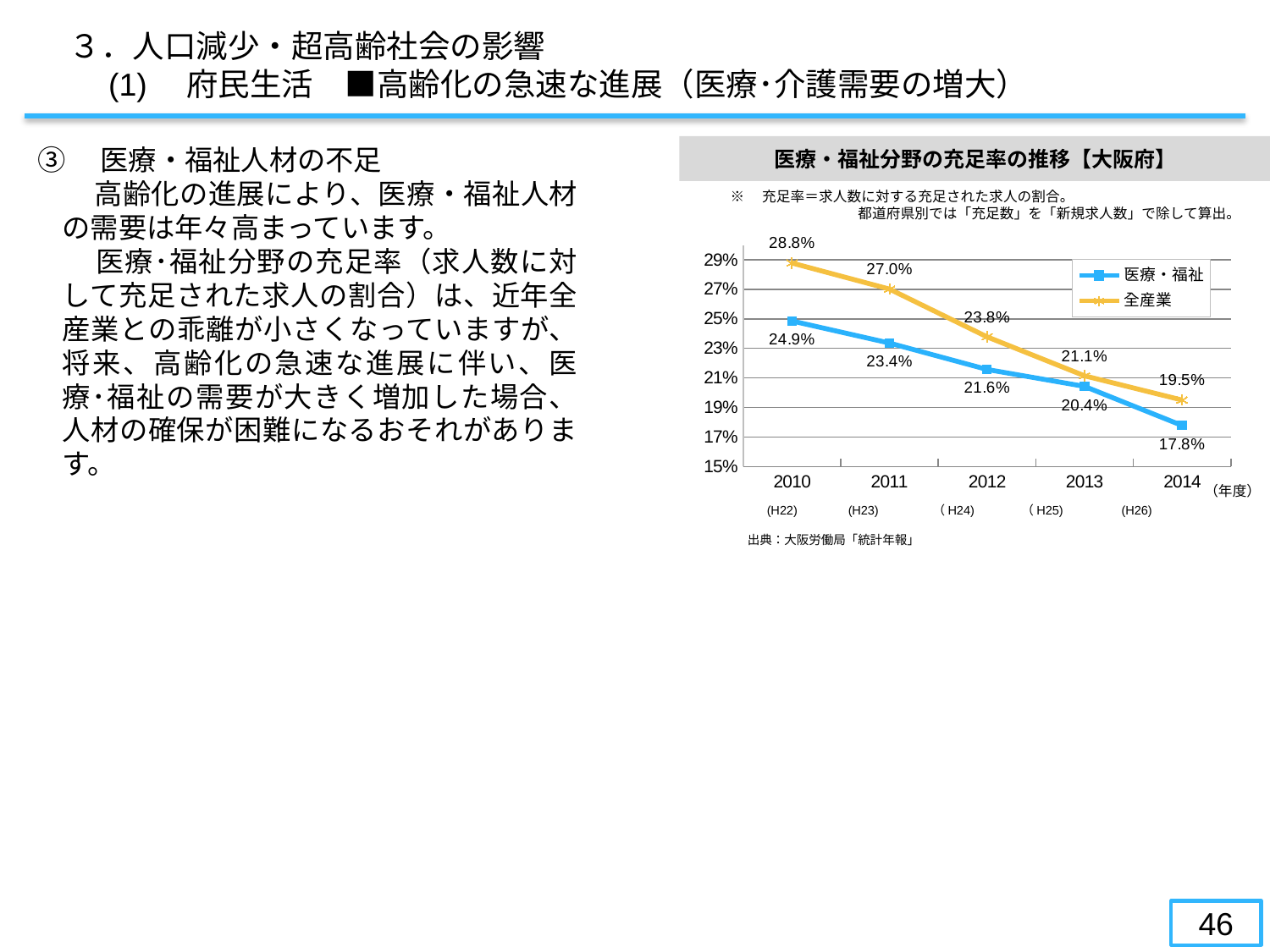

３．人口減少・超高齢社会の影響
　　(1)　府民生活　■高齢化の急速な進展（医療･介護需要の増大）
③　医療・福祉人材の不足
　　高齢化の進展により、医療・福祉人材の需要は年々高まっています。
　　医療･福祉分野の充足率（求人数に対して充足された求人の割合）は、近年全産業との乖離が小さくなっていますが、将来、高齢化の急速な進展に伴い、医療･福祉の需要が大きく増加した場合、人材の確保が困難になるおそれがあります。
医療・福祉分野の充足率の推移【大阪府】
※　充足率＝求人数に対する充足された求人の割合。
　　　　　　　　　都道府県別では「充足数」を「新規求人数」で除して算出。

### Chart

| Category | 医療・福祉 | 全産業 |
|---|---|---|
| 2010 | 0.2485685015458354 | 0.28782068955509765 |
| 2011 | 0.23363574285435568 | 0.27018224543418057 |
| 2012 | 0.21577572672679016 | 0.23786359013385802 |
| 2013 | 0.2042902117729877 | 0.21146462680949069 |
| 2014 | 0.17778189417137963 | 0.19503754904267429 |
（年度）
               　(H22)               (H23)         　   （H24)             （H25)       　      (H26)
出典：大阪労働局「統計年報」
46